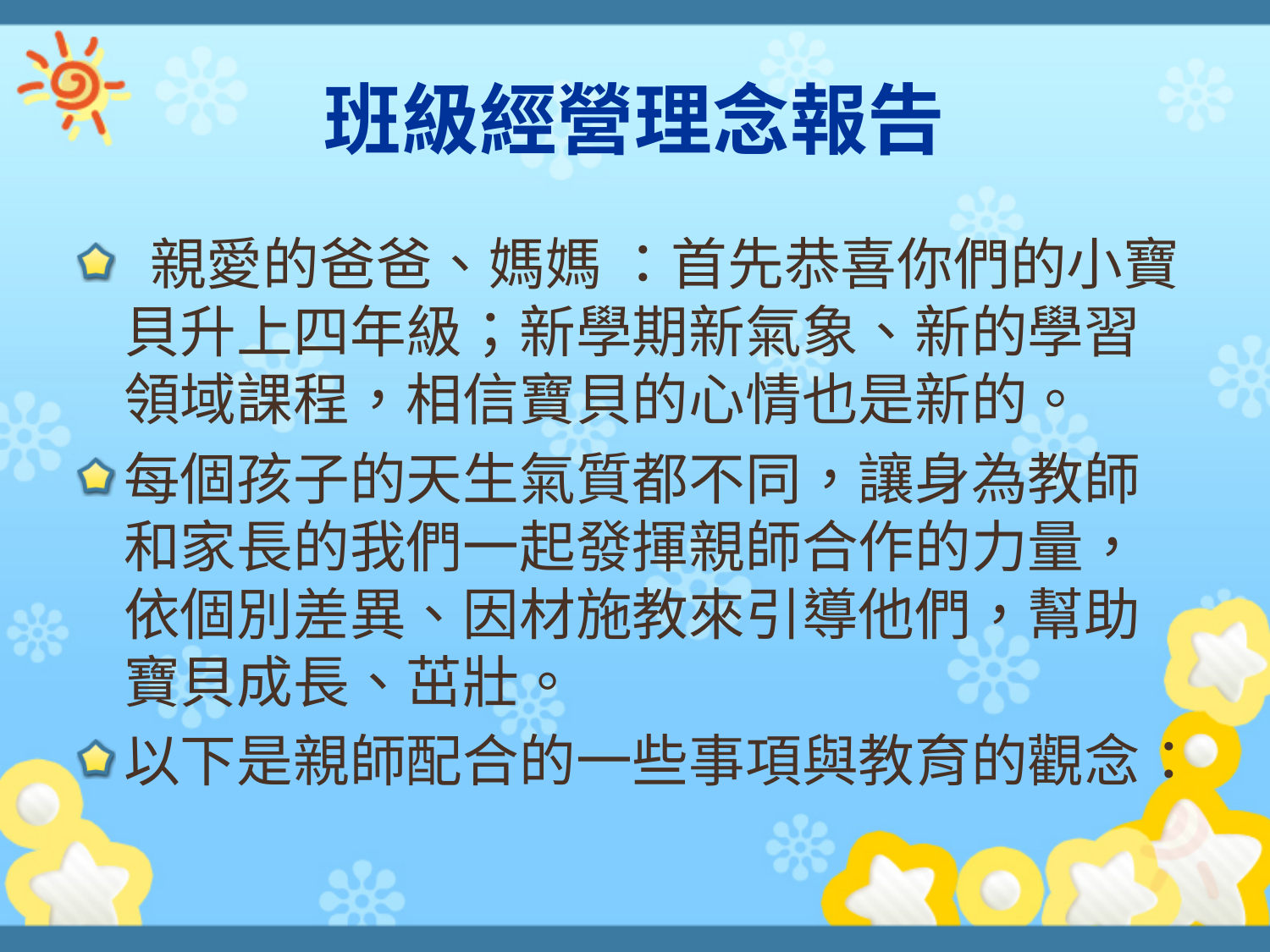

# 班級經營理念報告
 親愛的爸爸、媽媽 ：首先恭喜你們的小寶貝升上四年級；新學期新氣象、新的學習領域課程，相信寶貝的心情也是新的。
每個孩子的天生氣質都不同，讓身為教師和家長的我們一起發揮親師合作的力量，依個別差異、因材施教來引導他們，幫助寶貝成長、茁壯。
以下是親師配合的一些事項與教育的觀念：